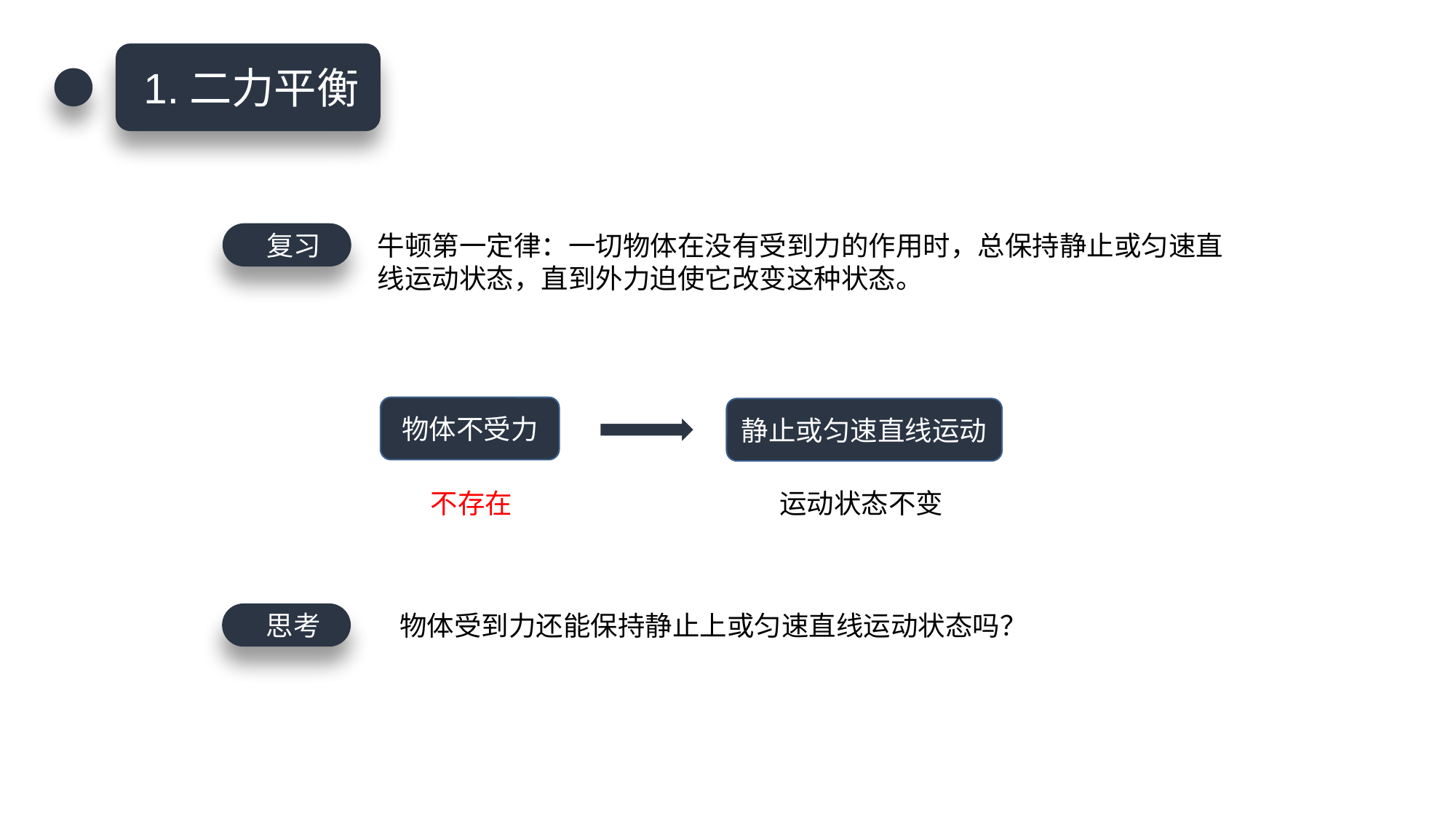

1.二力平衡

 复习
牛顿第一定律：一切物体在没有受到力的作用时，总保持静止或匀速直线运动状态，直到外力迫使它改变这种状态。
物体不受力
静止或匀速直线运动

不存在
运动状态不变
 思考
物体受到力还能保持静止上或匀速直线运动状态吗？